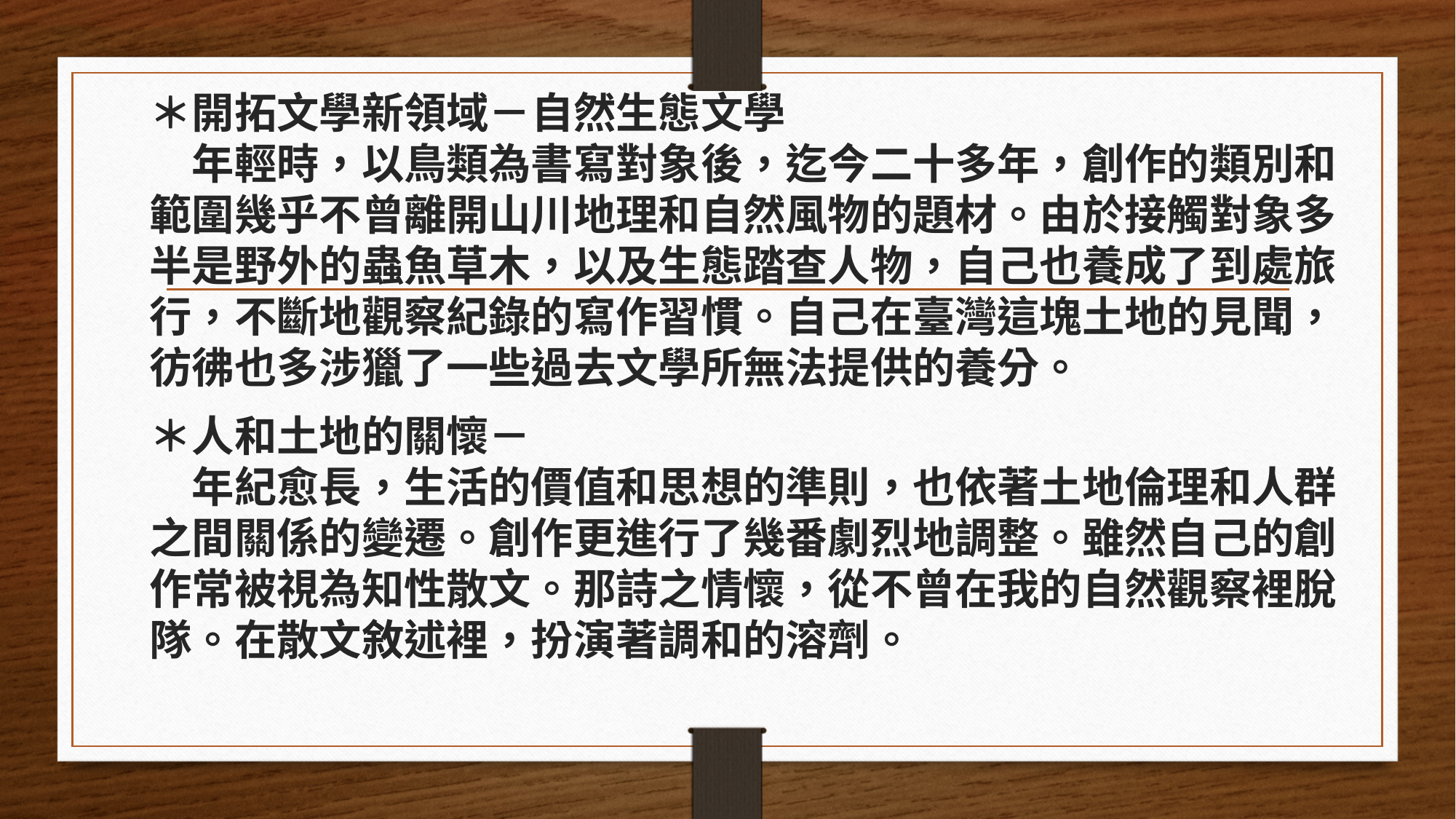

＊開拓文學新領域－自然生態文學
　年輕時，以鳥類為書寫對象後，迄今二十多年，創作的類別和範圍幾乎不曾離開山川地理和自然風物的題材。由於接觸對象多半是野外的蟲魚草木，以及生態踏查人物，自己也養成了到處旅行，不斷地觀察紀錄的寫作習慣。自己在臺灣這塊土地的見聞，彷彿也多涉獵了一些過去文學所無法提供的養分。
＊人和土地的關懷－
　年紀愈長，生活的價值和思想的準則，也依著土地倫理和人群之間關係的變遷。創作更進行了幾番劇烈地調整。雖然自己的創作常被視為知性散文。那詩之情懷，從不曾在我的自然觀察裡脫隊。在散文敘述裡，扮演著調和的溶劑。